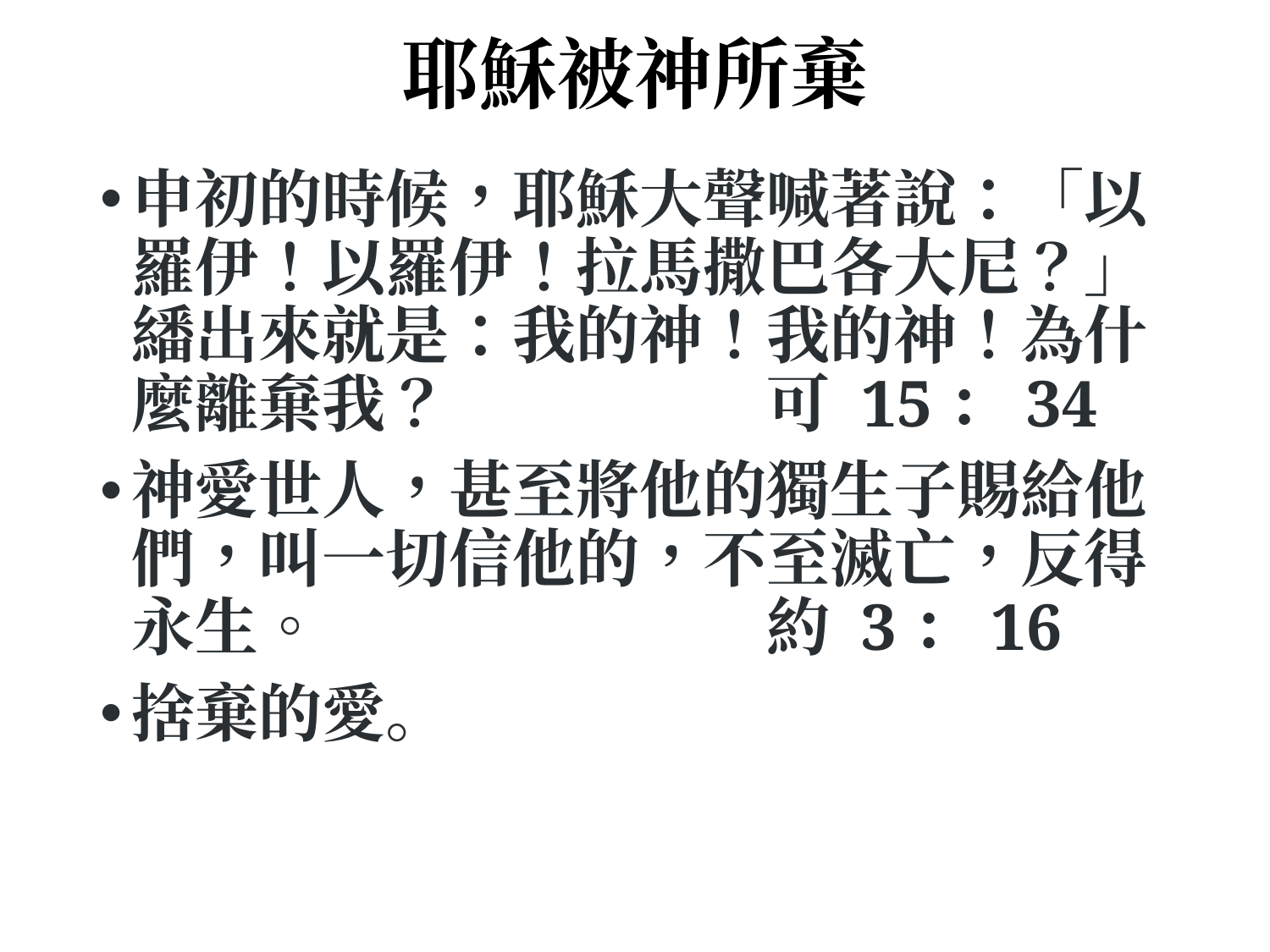

# 耶穌被神所棄
申初的時候，耶穌大聲喊著說：「以羅伊！以羅伊！拉馬撒巴各大尼？」繙出來就是：我的神！我的神！為什麼離棄我？			可 15：34
神愛世人，甚至將他的獨生子賜給他們，叫一切信他的，不至滅亡，反得永生。				約 3：16
捨棄的愛。